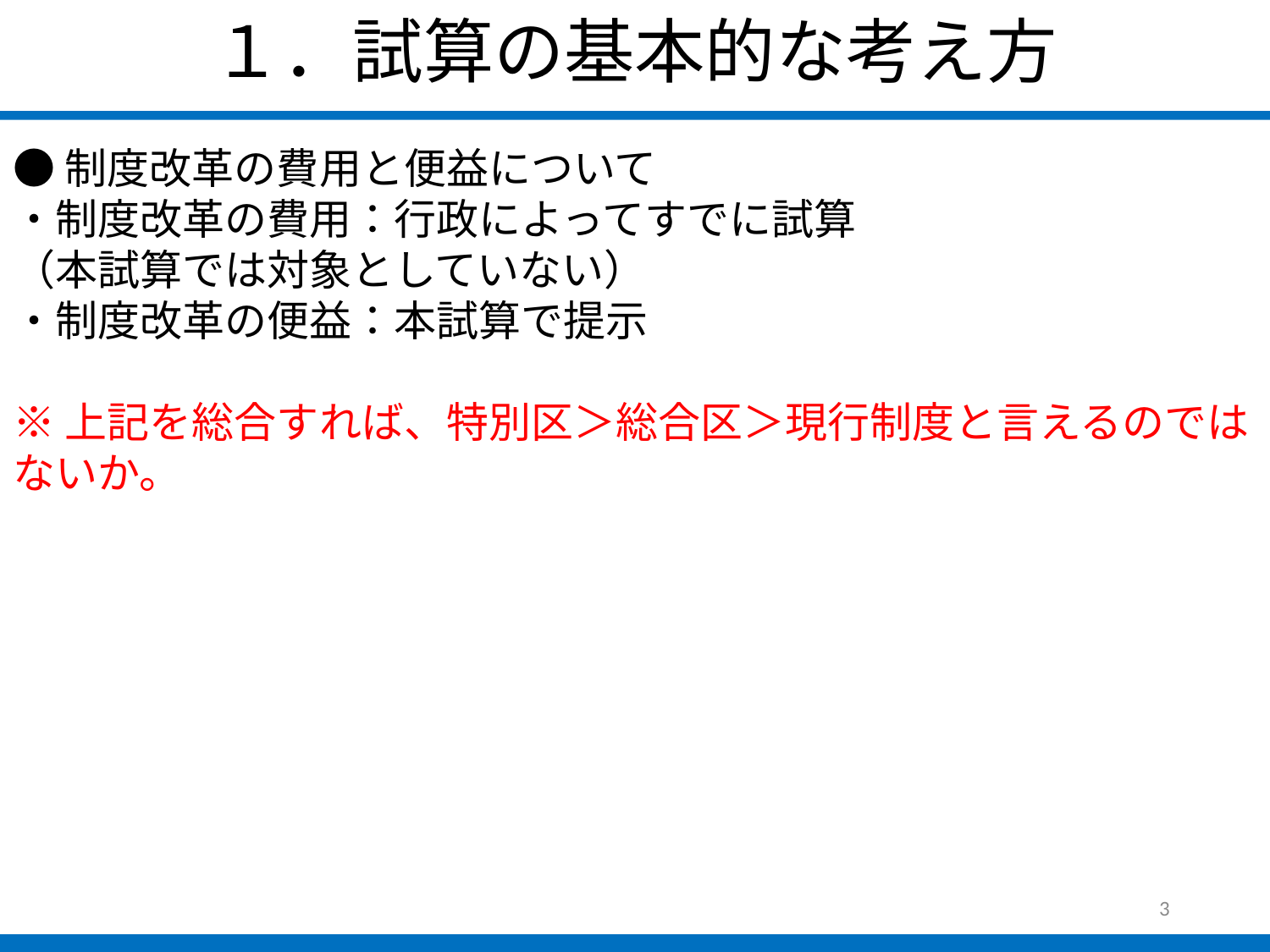

１．試算の基本的な考え方

●制度改革の費用と便益について
・制度改革の費用：行政によってすでに試算
（本試算では対象としていない）
・制度改革の便益：本試算で提示

※上記を総合すれば、特別区＞総合区＞現行制度と言えるのではないか。
3